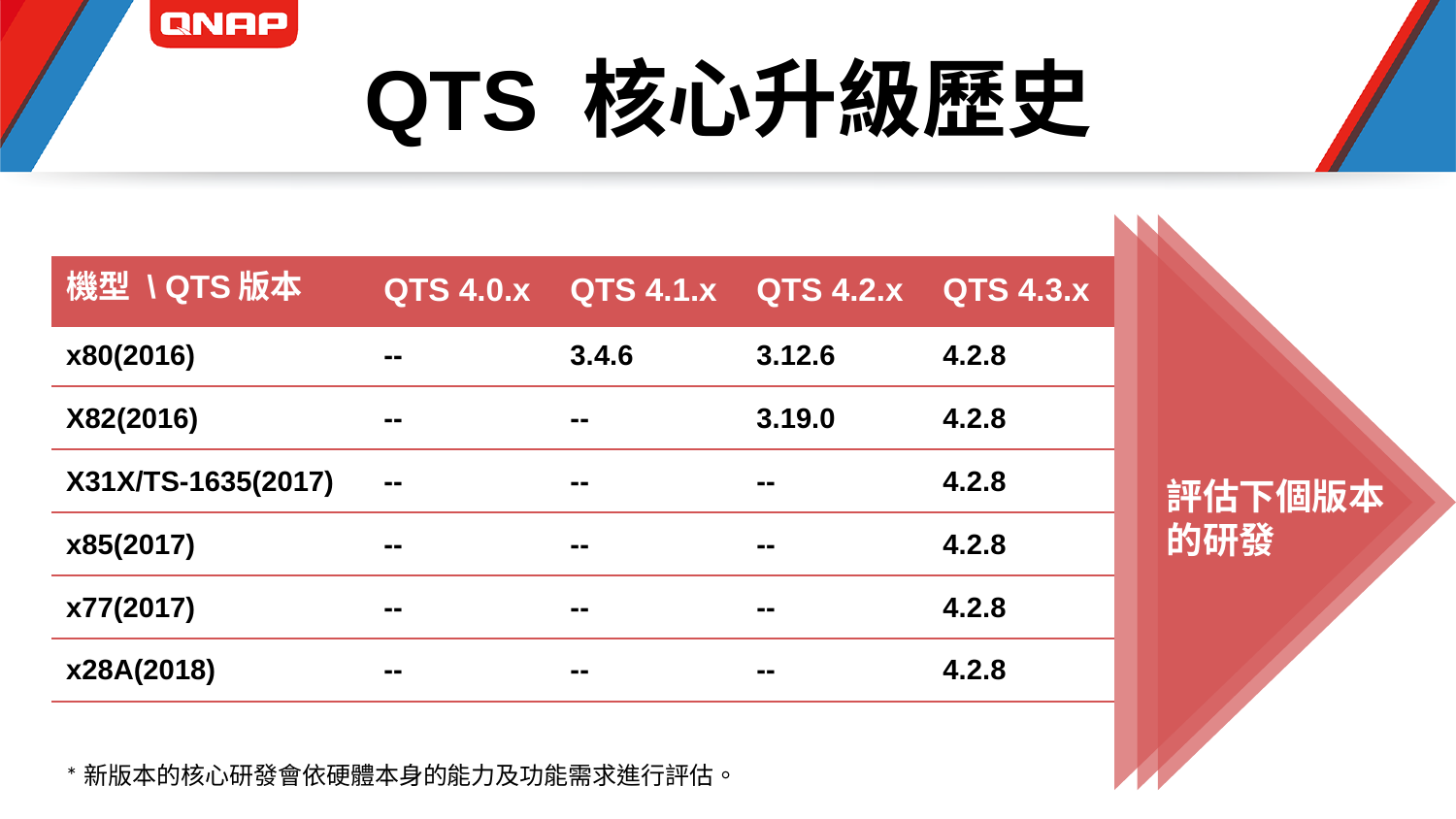

# QTS 核心升級歷史
| 機型 \ QTS版本 | QTS 4.0.x | QTS 4.1.x | QTS 4.2.x | QTS 4.3.x |
| --- | --- | --- | --- | --- |
| x80(2016) | -- | 3.4.6 | 3.12.6 | 4.2.8 |
| X82(2016) | -- | -- | 3.19.0 | 4.2.8 |
| X31X/TS-1635(2017) | -- | -- | -- | 4.2.8 |
| x85(2017) | -- | -- | -- | 4.2.8 |
| x77(2017) | -- | -- | -- | 4.2.8 |
| x28A(2018) | -- | -- | -- | 4.2.8 |

評估下個版本的研發
*新版本的核心研發會依硬體本身的能力及功能需求進行評估。